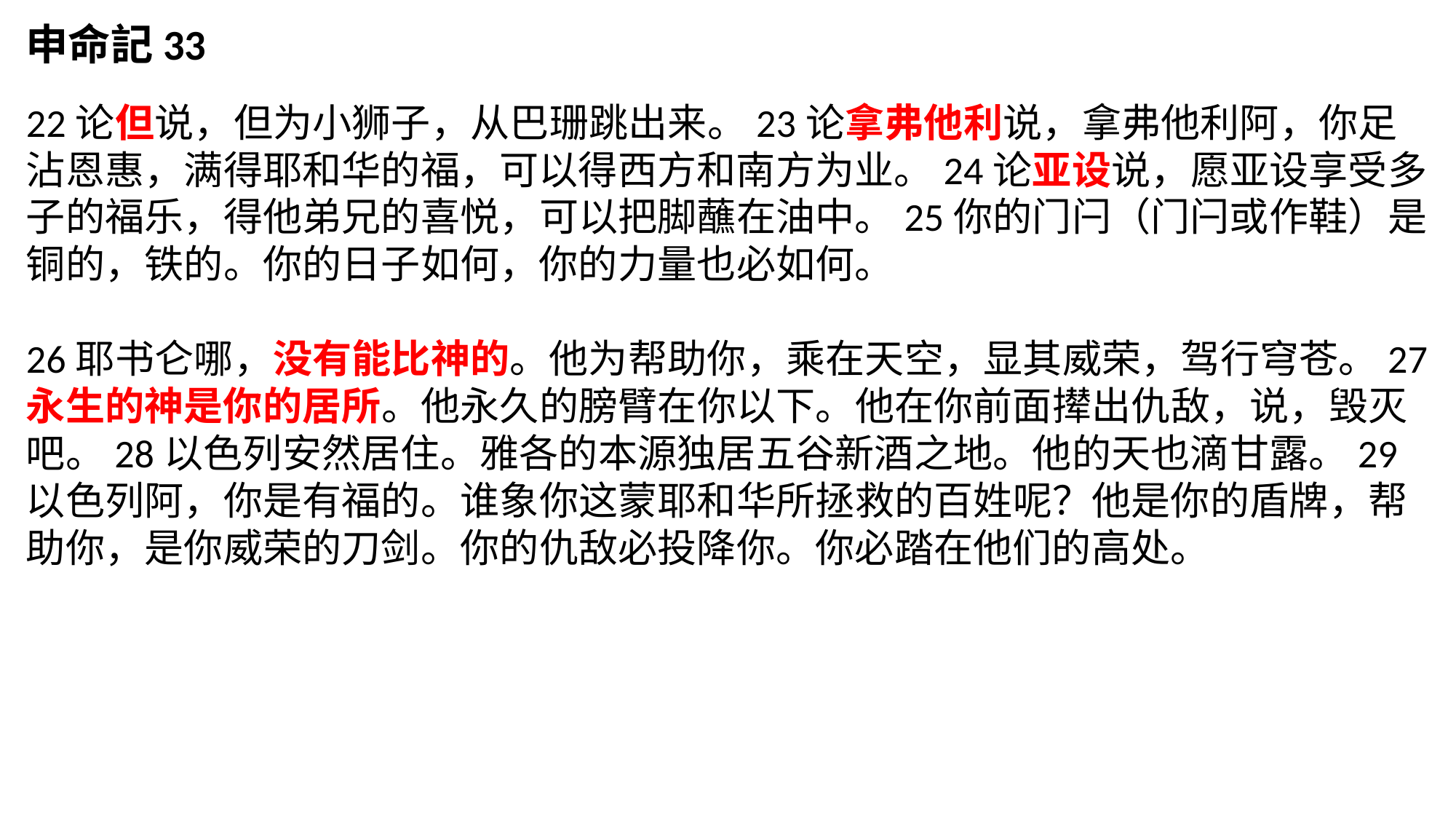

申命記33

22论但说，但为小狮子，从巴珊跳出来。23论拿弗他利说，拿弗他利阿，你足沾恩惠，满得耶和华的福，可以得西方和南方为业。24论亚设说，愿亚设享受多子的福乐，得他弟兄的喜悦，可以把脚蘸在油中。25你的门闩（门闩或作鞋）是铜的，铁的。你的日子如何，你的力量也必如何。

26耶书仑哪，没有能比神的。他为帮助你，乘在天空，显其威荣，驾行穹苍。27永生的神是你的居所。他永久的膀臂在你以下。他在你前面撵出仇敌，说，毁灭吧。28以色列安然居住。雅各的本源独居五谷新酒之地。他的天也滴甘露。29以色列阿，你是有福的。谁象你这蒙耶和华所拯救的百姓呢？他是你的盾牌，帮助你，是你威荣的刀剑。你的仇敌必投降你。你必踏在他们的高处。